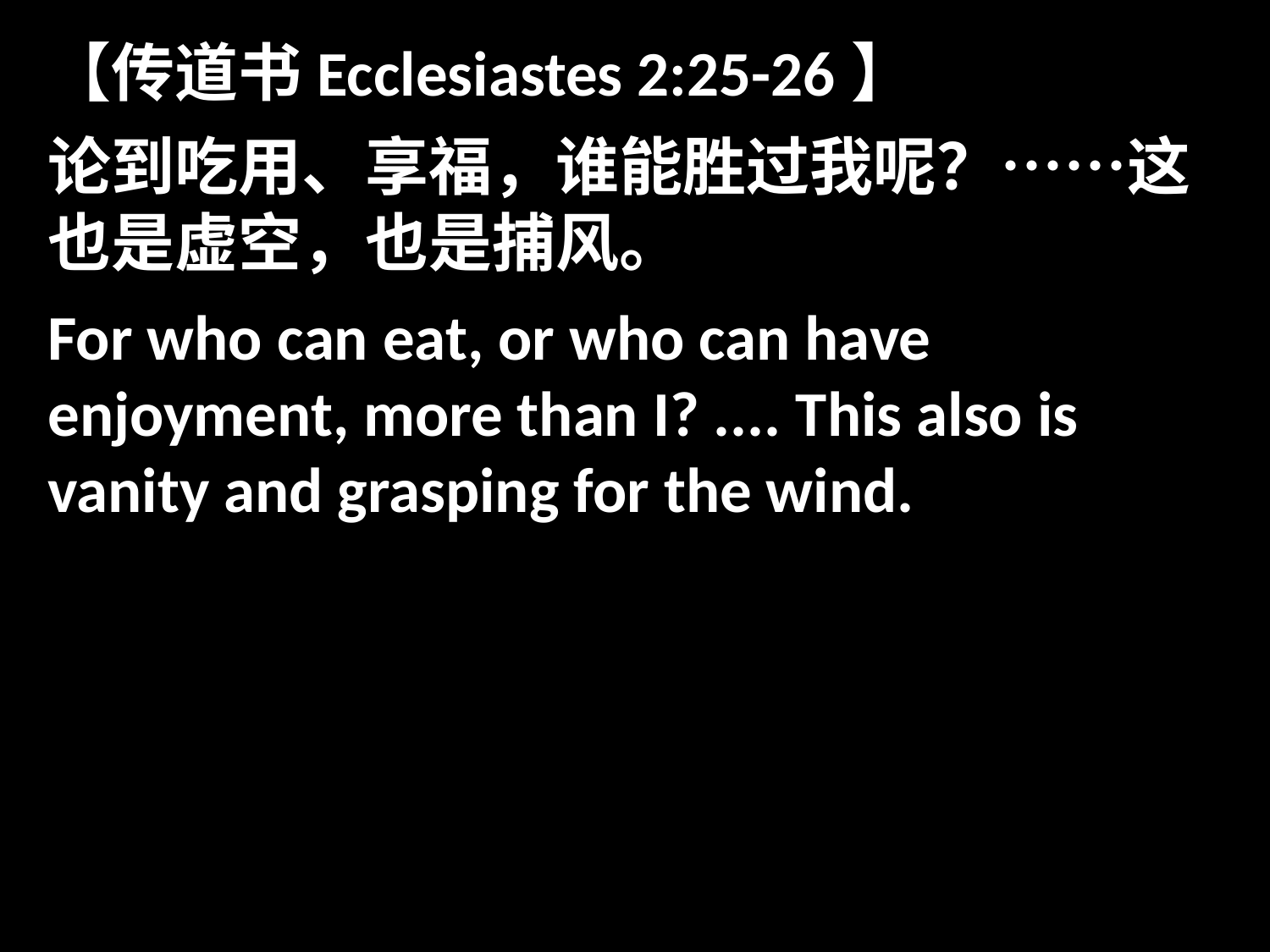

【传道书Ecclesiastes 2:25-26】
论到吃用、享福，谁能胜过我呢？……这也是虚空，也是捕风。
For who can eat, or who can have enjoyment, more than I? .... This also is vanity and grasping for the wind.